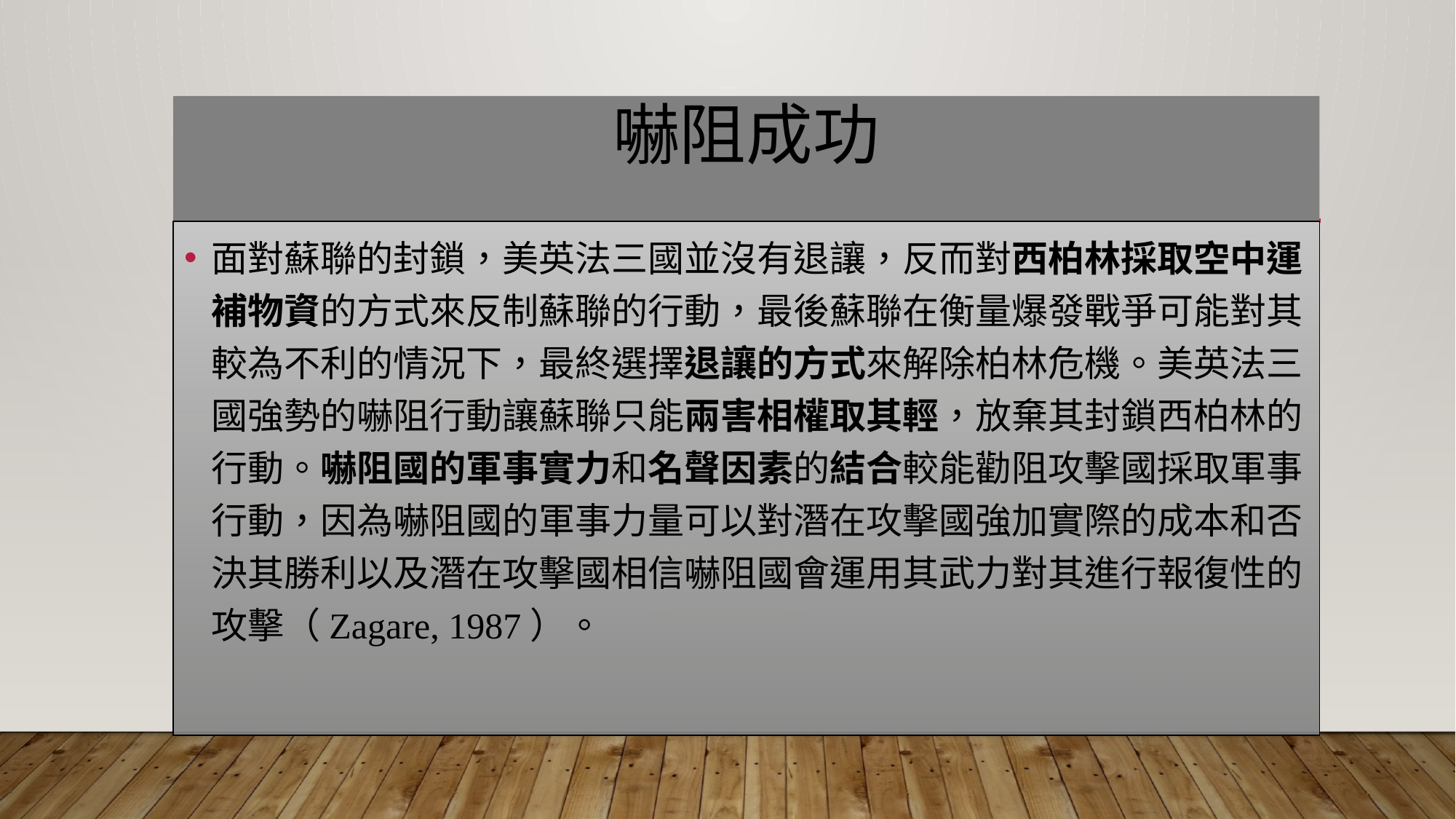

# 嚇阻成功
面對蘇聯的封鎖，美英法三國並沒有退讓，反而對西柏林採取空中運補物資的方式來反制蘇聯的行動，最後蘇聯在衡量爆發戰爭可能對其較為不利的情況下，最終選擇退讓的方式來解除柏林危機。美英法三國強勢的嚇阻行動讓蘇聯只能兩害相權取其輕，放棄其封鎖西柏林的行動。嚇阻國的軍事實力和名聲因素的結合較能勸阻攻擊國採取軍事行動，因為嚇阻國的軍事力量可以對潛在攻擊國強加實際的成本和否決其勝利以及潛在攻擊國相信嚇阻國會運用其武力對其進行報復性的攻擊（Zagare, 1987）。